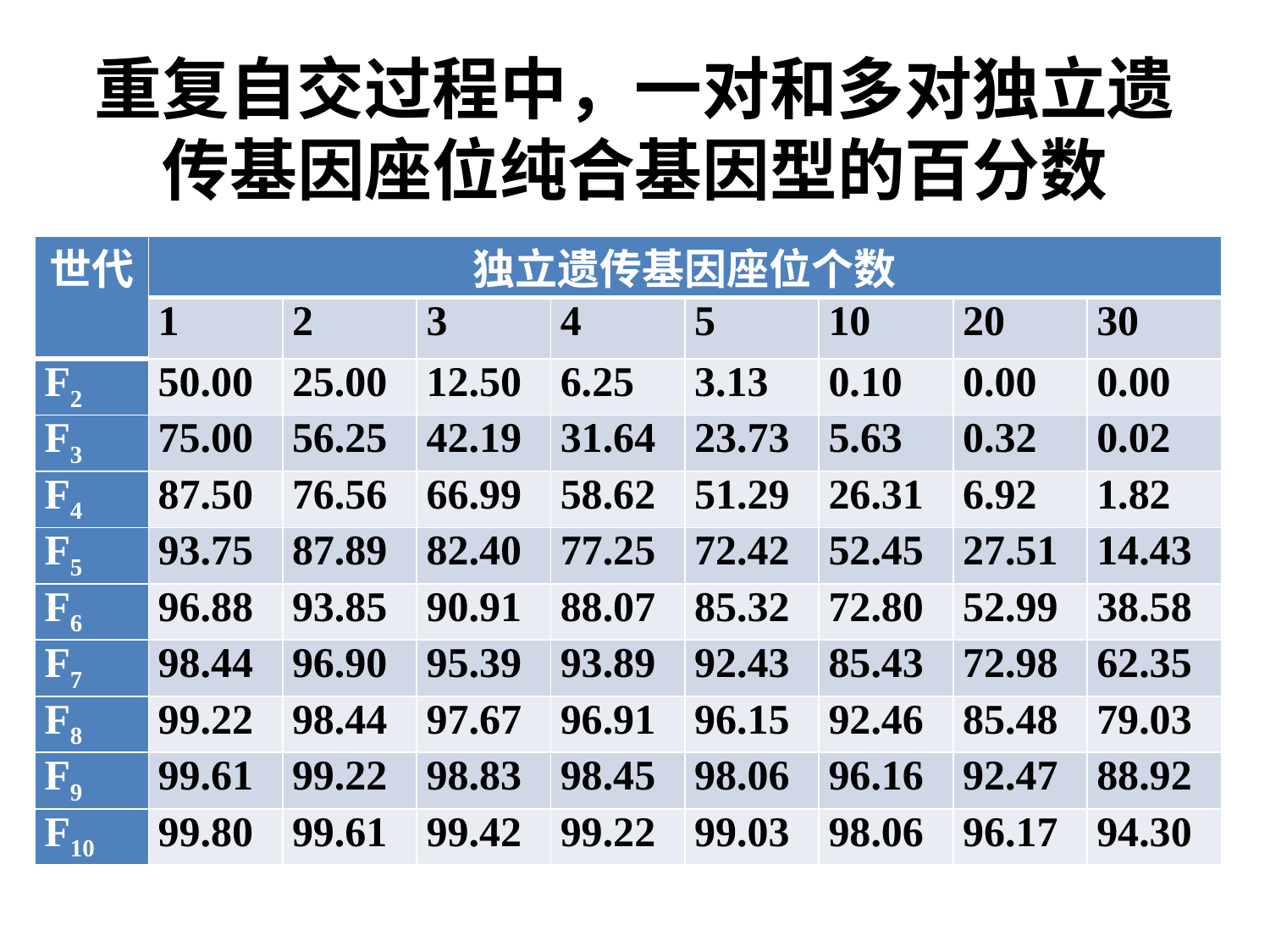

# 重复自交过程中，一对和多对独立遗传基因座位纯合基因型的百分数
| 世代 | 独立遗传基因座位个数 |  |  |  |  |  |  |  |
| --- | --- | --- | --- | --- | --- | --- | --- | --- |
|  | 1 | 2 | 3 | 4 | 5 | 10 | 20 | 30 |
| F2 | 50.00 | 25.00 | 12.50 | 6.25 | 3.13 | 0.10 | 0.00 | 0.00 |
| F3 | 75.00 | 56.25 | 42.19 | 31.64 | 23.73 | 5.63 | 0.32 | 0.02 |
| F4 | 87.50 | 76.56 | 66.99 | 58.62 | 51.29 | 26.31 | 6.92 | 1.82 |
| F5 | 93.75 | 87.89 | 82.40 | 77.25 | 72.42 | 52.45 | 27.51 | 14.43 |
| F6 | 96.88 | 93.85 | 90.91 | 88.07 | 85.32 | 72.80 | 52.99 | 38.58 |
| F7 | 98.44 | 96.90 | 95.39 | 93.89 | 92.43 | 85.43 | 72.98 | 62.35 |
| F8 | 99.22 | 98.44 | 97.67 | 96.91 | 96.15 | 92.46 | 85.48 | 79.03 |
| F9 | 99.61 | 99.22 | 98.83 | 98.45 | 98.06 | 96.16 | 92.47 | 88.92 |
| F10 | 99.80 | 99.61 | 99.42 | 99.22 | 99.03 | 98.06 | 96.17 | 94.30 |